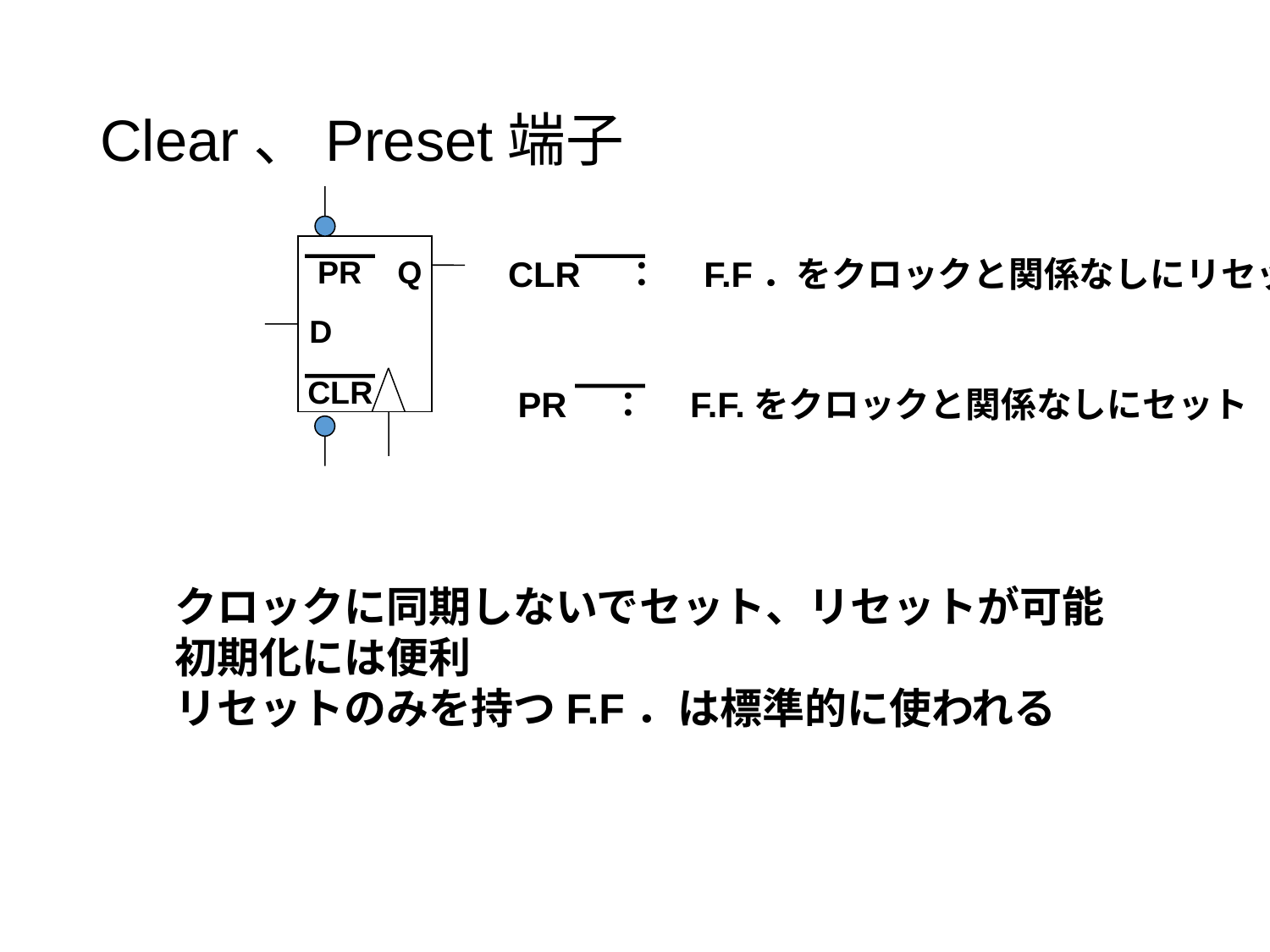

# Clear、Preset端子

Q
PR
CLR　：　F.F．をクロックと関係なしにリセット

D

CLR

PR　：　F.F.をクロックと関係なしにセット

クロックに同期しないでセット、リセットが可能
初期化には便利
リセットのみを持つF.F．は標準的に使われる